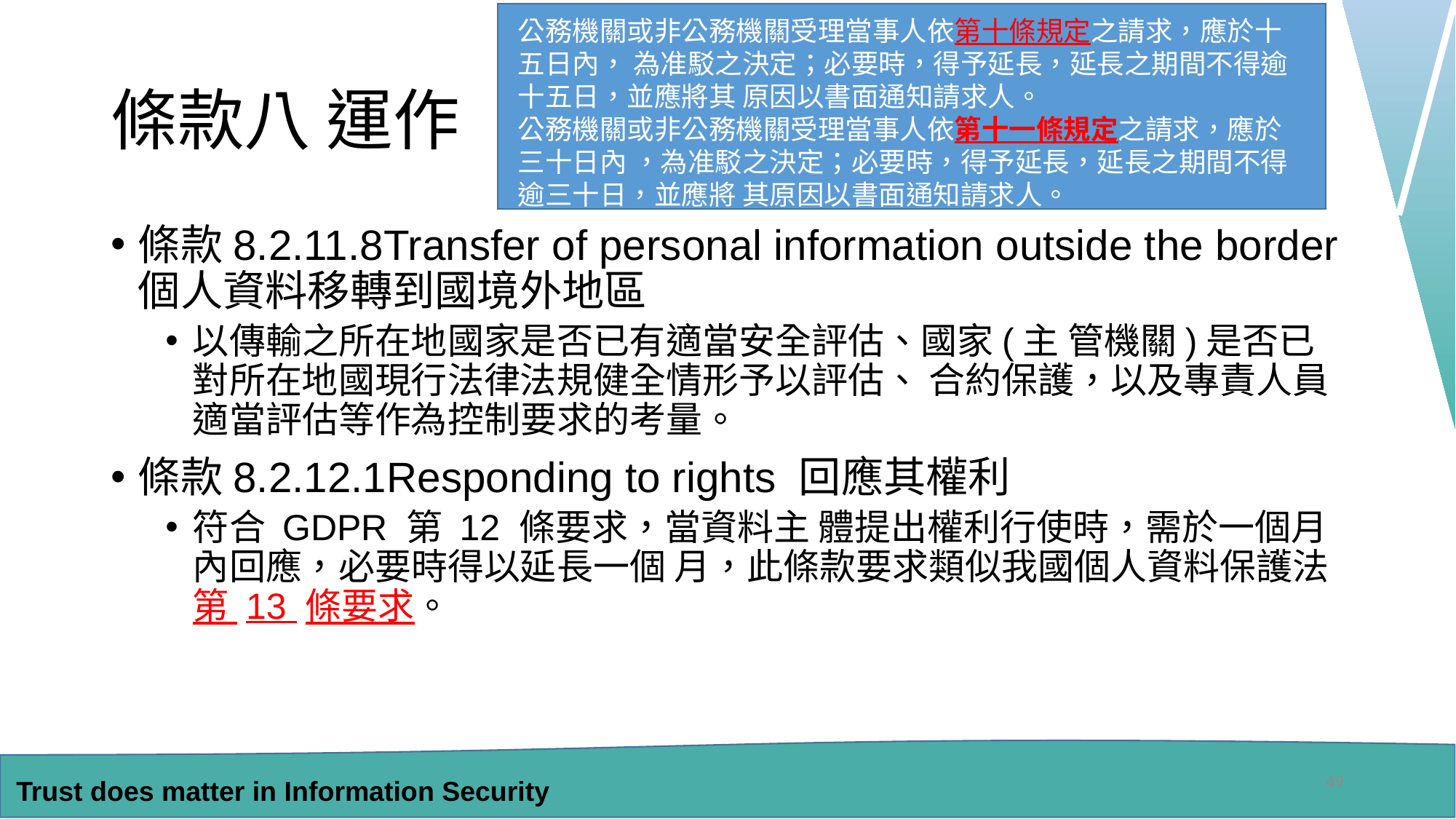

公務機關或非公務機關受理當事人依第十條規定之請求，應於十五日內， 為准駁之決定；必要時，得予延長，延長之期間不得逾十五日，並應將其 原因以書面通知請求人。
公務機關或非公務機關受理當事人依第十一條規定之請求，應於三十日內 ，為准駁之決定；必要時，得予延長，延長之期間不得逾三十日，並應將 其原因以書面通知請求人。
# 條款八 運作
條款8.2.11.8Transfer of personal information outside the border 個人資料移轉到國境外地區
以傳輸之所在地國家是否已有適當安全評估、國家(主 管機關)是否已對所在地國現行法律法規健全情形予以評估、 合約保護，以及專責人員適當評估等作為控制要求的考量。
條款8.2.12.1Responding to rights 回應其權利
符合 GDPR 第 12 條要求，當資料主 體提出權利行使時，需於一個月內回應，必要時得以延長一個 月，此條款要求類似我國個人資料保護法第 13 條要求。
49